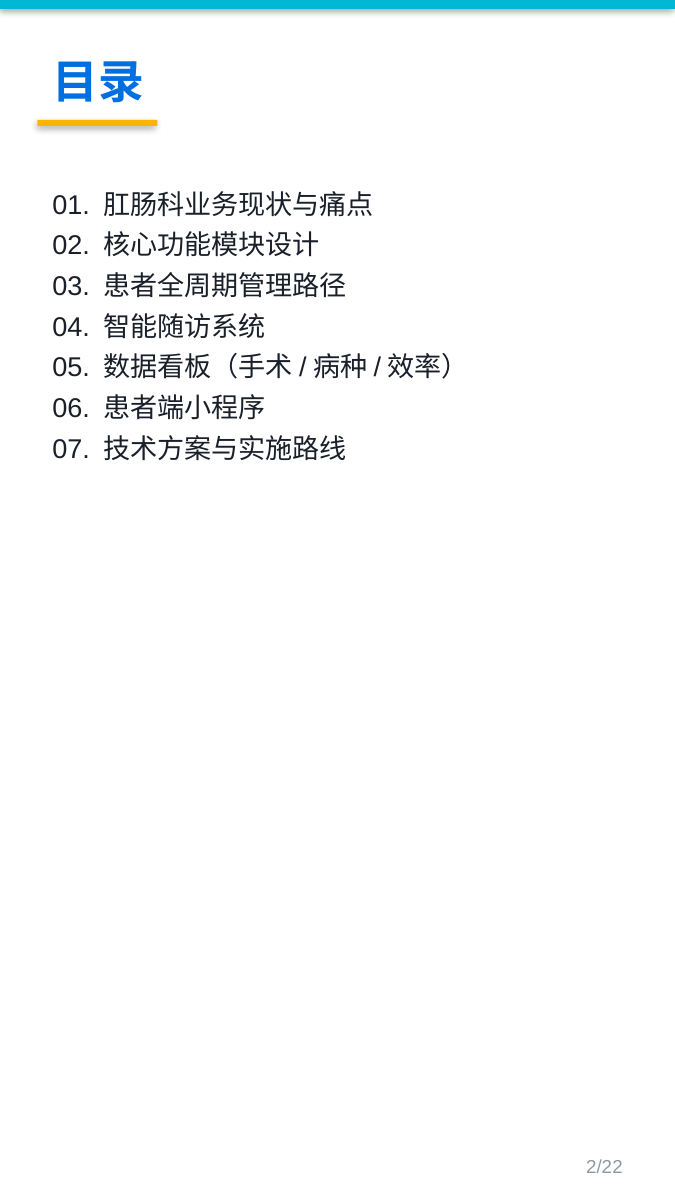

目录

01. 肛肠科业务现状与痛点
02. 核心功能模块设计
03. 患者全周期管理路径
04. 智能随访系统
05. 数据看板（手术/病种/效率）
06. 患者端小程序
07. 技术方案与实施路线
2/22